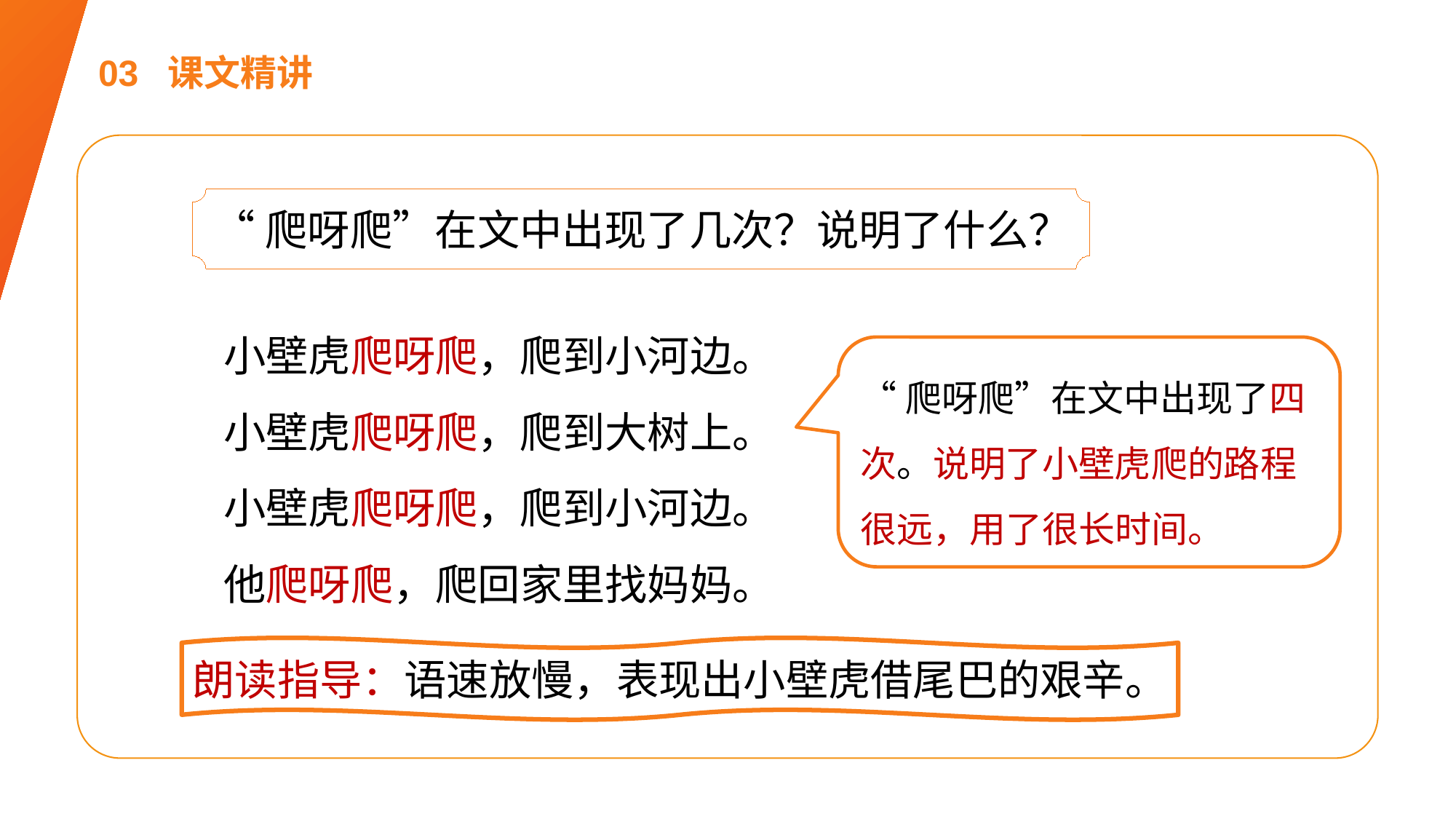

03  课文精讲
“爬呀爬”在文中出现了几次？说明了什么？
小壁虎爬呀爬，爬到小河边。
小壁虎爬呀爬，爬到大树上。
小壁虎爬呀爬，爬到小河边。
他爬呀爬，爬回家里找妈妈。
“爬呀爬”在文中出现了四次。说明了小壁虎爬的路程很远，用了很长时间。
朗读指导：语速放慢，表现出小壁虎借尾巴的艰辛。